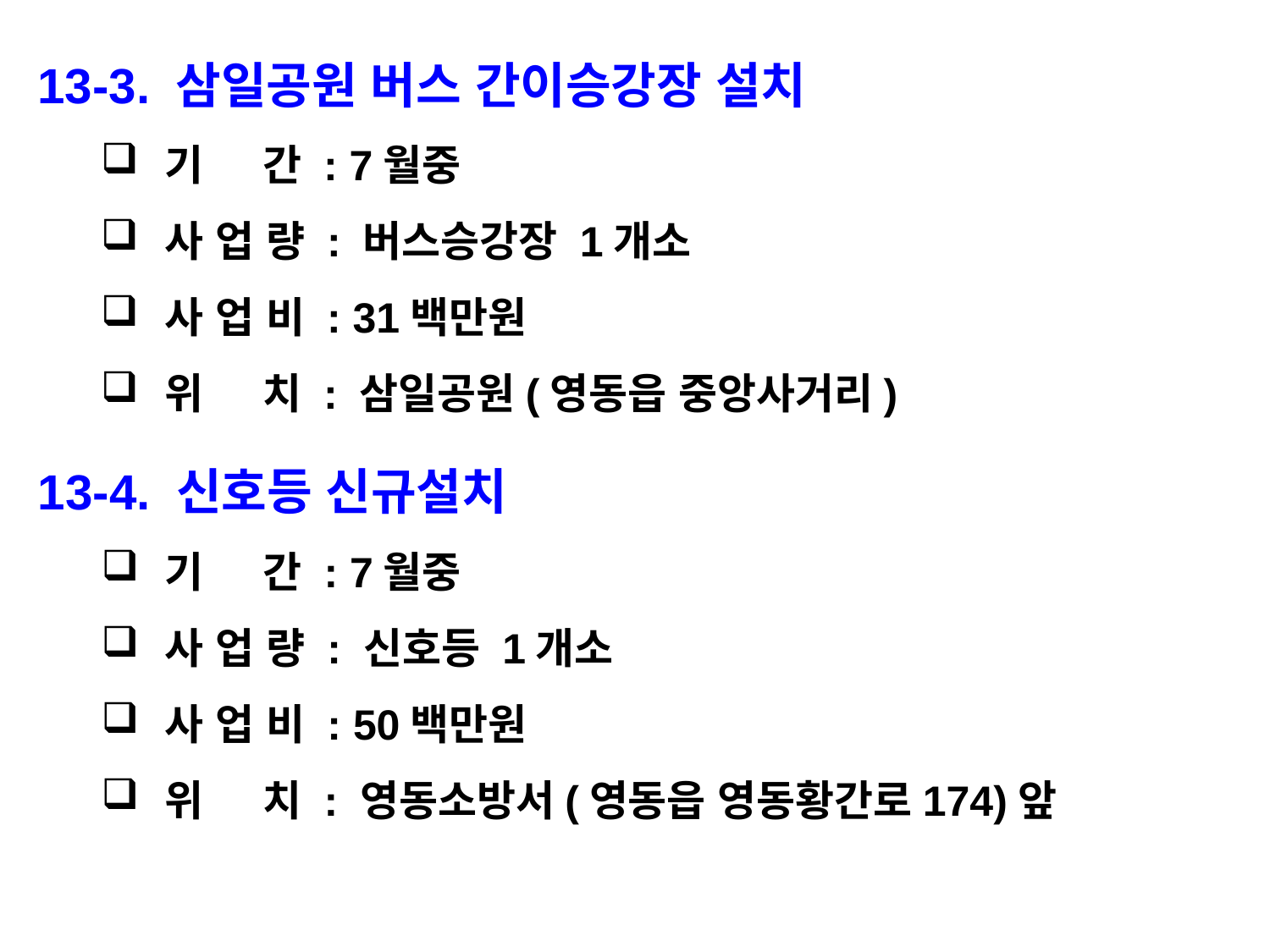

13-3. 삼일공원 버스 간이승강장 설치
기     간 : 7월중
사 업 량 : 버스승강장 1개소
사 업 비 : 31백만원
위     치 : 삼일공원(영동읍 중앙사거리)

13-4. 신호등 신규설치
기     간 : 7월중
사 업 량 : 신호등 1개소
사 업 비 : 50백만원
위     치 : 영동소방서(영동읍 영동황간로174)앞